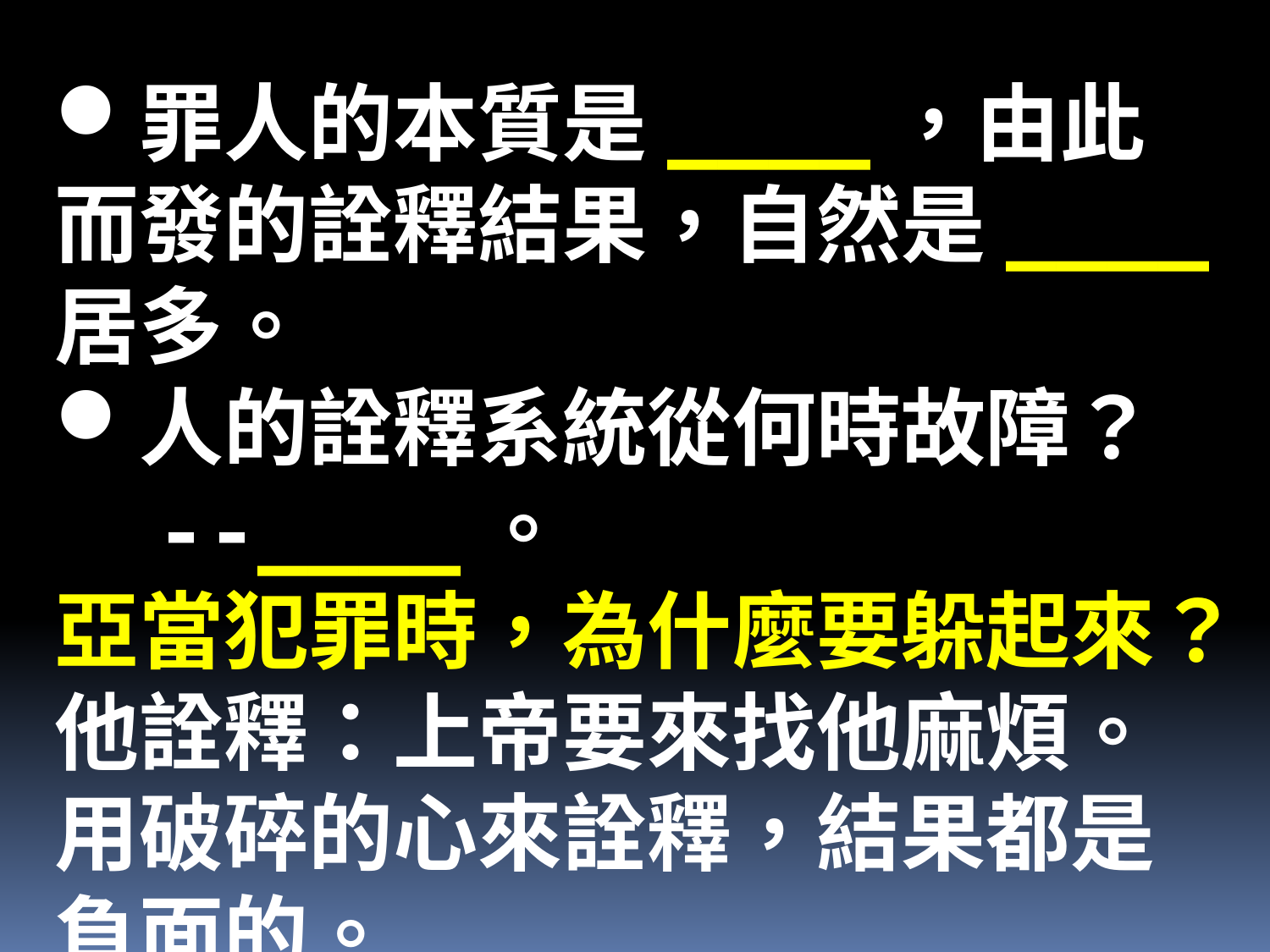

罪人的本質是____，由此而發的詮釋結果，自然是____居多。
人的詮釋系統從何時故障？
  --____。
亞當犯罪時，為什麼要躲起來？他詮釋：上帝要來找他麻煩。
用破碎的心來詮釋，結果都是負面的。